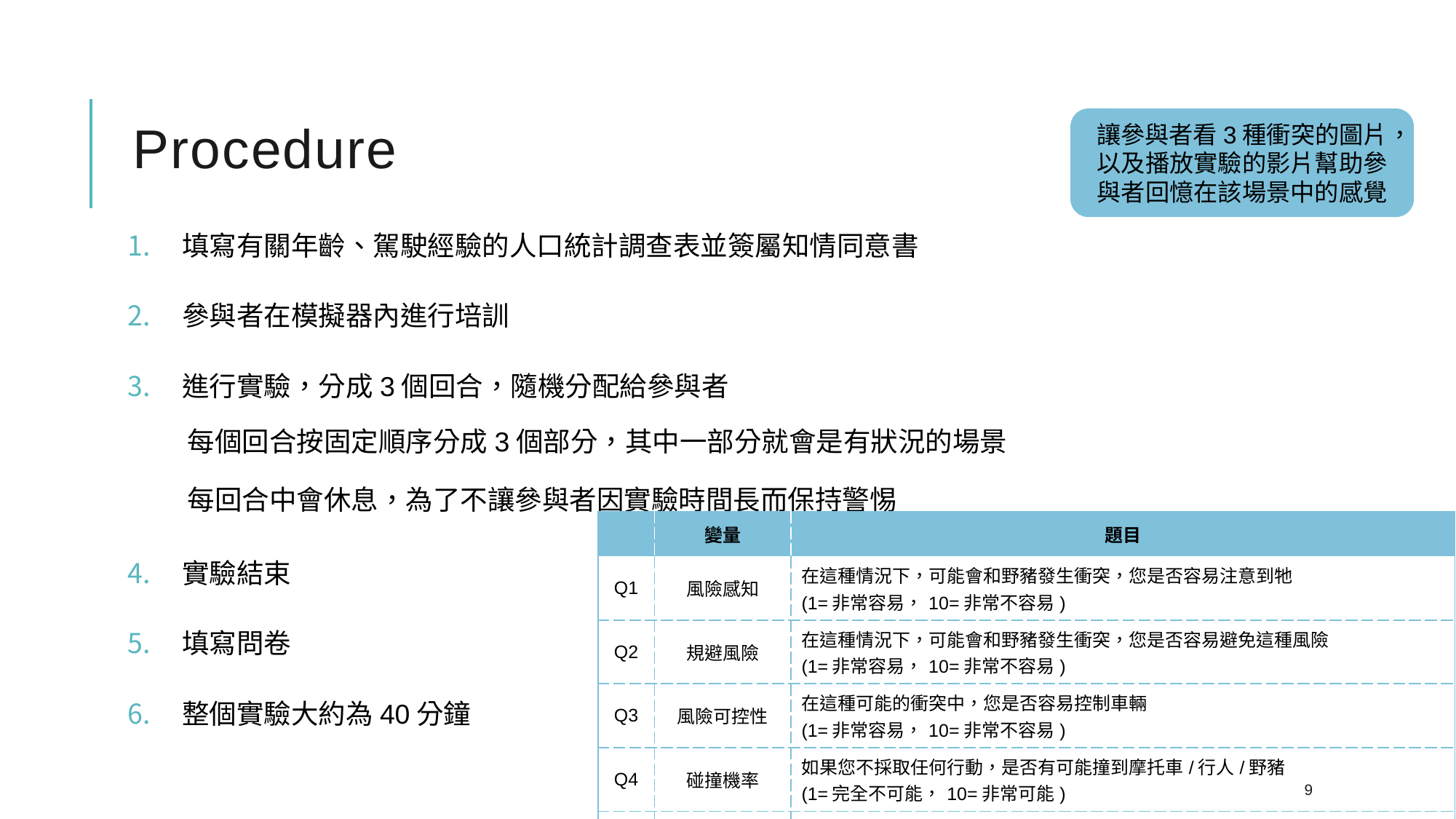

# Procedure
讓參與者看3種衝突的圖片，以及播放實驗的影片幫助參與者回憶在該場景中的感覺
填寫有關年齡、駕駛經驗的人口統計調查表並簽屬知情同意書
參與者在模擬器內進行培訓
進行實驗，分成3個回合，隨機分配給參與者
每個回合按固定順序分成3個部分，其中一部分就會是有狀況的場景
每回合中會休息，為了不讓參與者因實驗時間長而保持警惕
實驗結束
填寫問卷
整個實驗大約為40分鐘

|  | 變量 | 題目 |
| --- | --- | --- |
| Q1 | 風險感知 | 在這種情況下，可能會和野豬發生衝突，您是否容易注意到牠 (1=非常容易，10=非常不容易) |
| Q2 | 規避風險 | 在這種情況下，可能會和野豬發生衝突，您是否容易避免這種風險 (1=非常容易，10=非常不容易) |
| Q3 | 風險可控性 | 在這種可能的衝突中，您是否容易控制車輛 (1=非常容易，10=非常不容易) |
| Q4 | 碰撞機率 | 如果您不採取任何行動，是否有可能撞到摩托車/行人/野豬 (1=完全不可能，10=非常可能) |
| Q5 | 衝突嚴重性 | 您認為這種可能的衝突多嚴重(1=完全不嚴重，10=非常嚴重) |
9